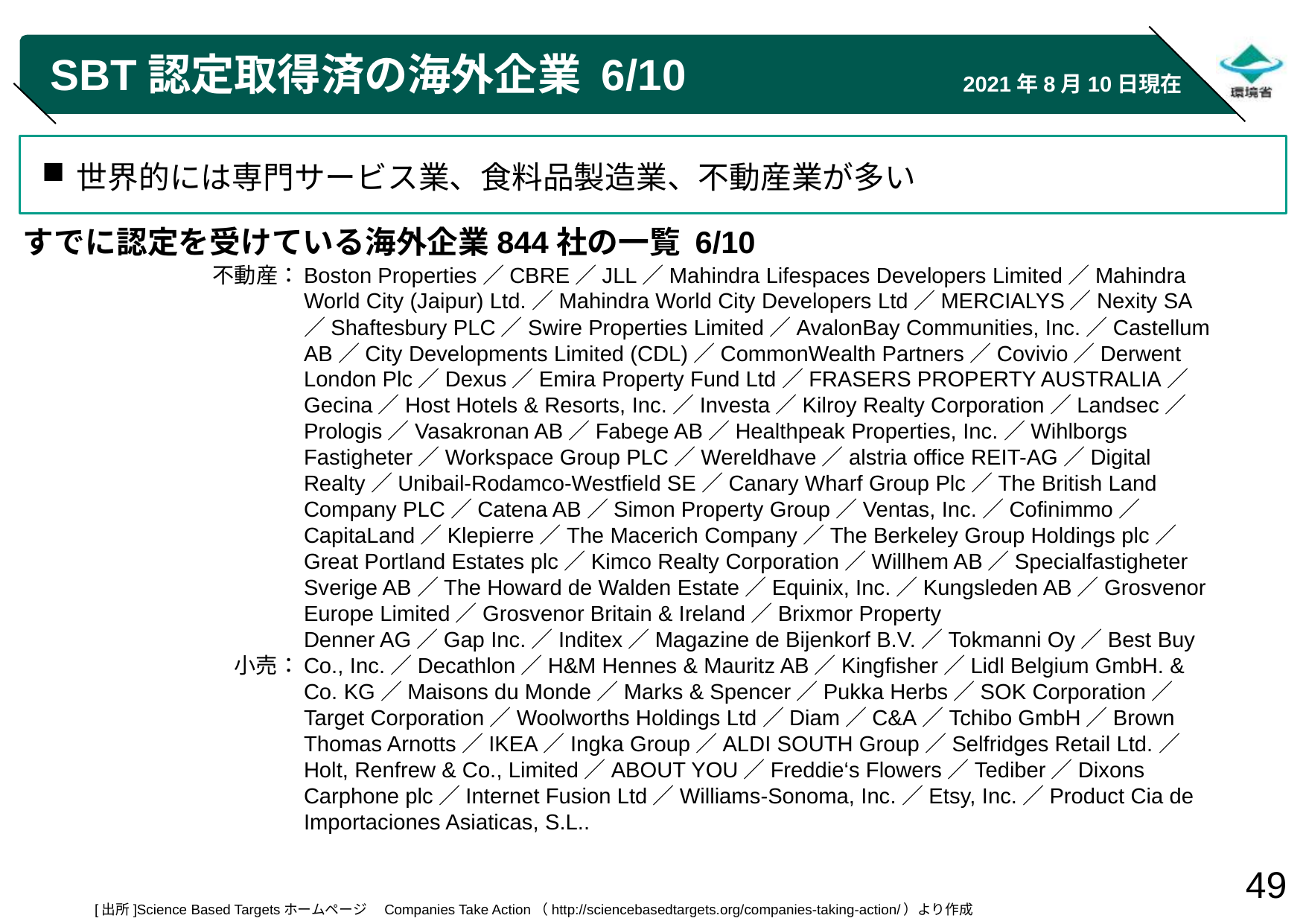

# SBT認定取得済の海外企業 6/10
2021年8月10日現在
世界的には専門サービス業、食料品製造業、不動産業が多い
すでに認定を受けている海外企業844社の一覧 6/10
不動産：

小売：

Boston Properties／CBRE／JLL／Mahindra Lifespaces Developers Limited／Mahindra World City (Jaipur) Ltd.／Mahindra World City Developers Ltd／MERCIALYS／Nexity SA／Shaftesbury PLC／Swire Properties Limited／AvalonBay Communities, Inc.／Castellum AB／City Developments Limited (CDL)／CommonWealth Partners／Covivio／Derwent London Plc／Dexus／Emira Property Fund Ltd／FRASERS PROPERTY AUSTRALIA／Gecina／Host Hotels & Resorts, Inc.／Investa／Kilroy Realty Corporation／Landsec／Prologis／Vasakronan AB／Fabege AB／Healthpeak Properties, Inc.／Wihlborgs Fastigheter／Workspace Group PLC／Wereldhave／alstria office REIT-AG／Digital Realty／Unibail-Rodamco-Westfield SE／Canary Wharf Group Plc／The British Land Company PLC／Catena AB／Simon Property Group／Ventas, Inc.／Cofinimmo／CapitaLand／Klepierre／The Macerich Company／The Berkeley Group Holdings plc／Great Portland Estates plc／Kimco Realty Corporation／Willhem AB／Specialfastigheter Sverige AB／The Howard de Walden Estate／Equinix, Inc.／Kungsleden AB／Grosvenor Europe Limited／Grosvenor Britain & Ireland／Brixmor Property
Denner AG／Gap Inc.／Inditex／Magazine de Bijenkorf B.V.／Tokmanni Oy／Best Buy Co., Inc.／Decathlon／H&M Hennes & Mauritz AB／Kingfisher／Lidl Belgium GmbH. & Co. KG／Maisons du Monde／Marks & Spencer／Pukka Herbs／SOK Corporation／Target Corporation／Woolworths Holdings Ltd／Diam／C&A／Tchibo GmbH／Brown Thomas Arnotts／IKEA／Ingka Group／ALDI SOUTH Group／Selfridges Retail Ltd.／Holt, Renfrew & Co., Limited／ABOUT YOU／Freddie‘s Flowers／Tediber／Dixons Carphone plc／Internet Fusion Ltd／Williams-Sonoma, Inc.／Etsy, Inc.／Product Cia de Importaciones Asiaticas, S.L..
[出所]Science Based Targetsホームページ　Companies Take Action（http://sciencebasedtargets.org/companies-taking-action/）より作成